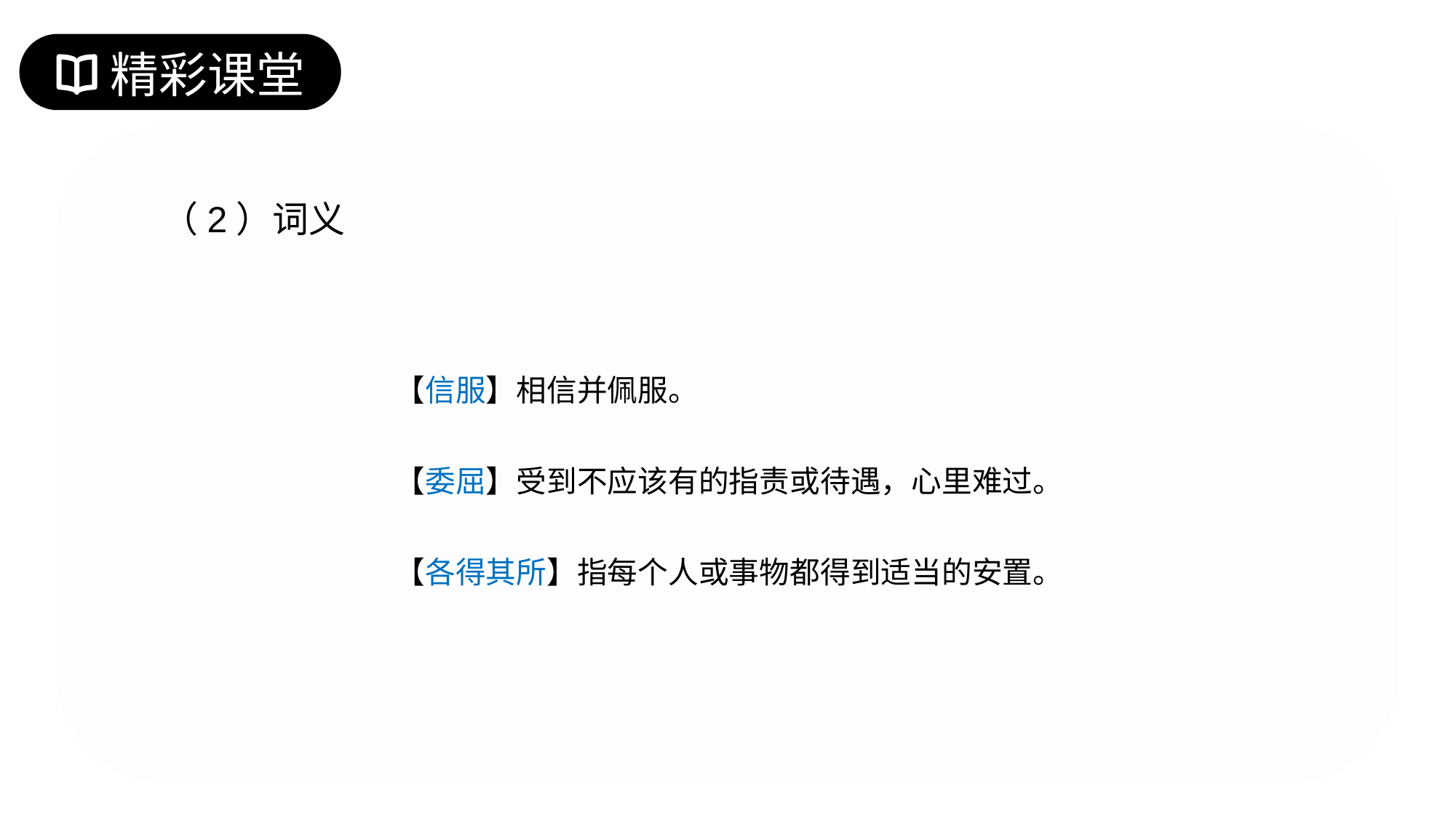

精彩课堂

（2）词义
【信服】相信并佩服。
【委屈】受到不应该有的指责或待遇，心里难过。
【各得其所】指每个人或事物都得到适当的安置。